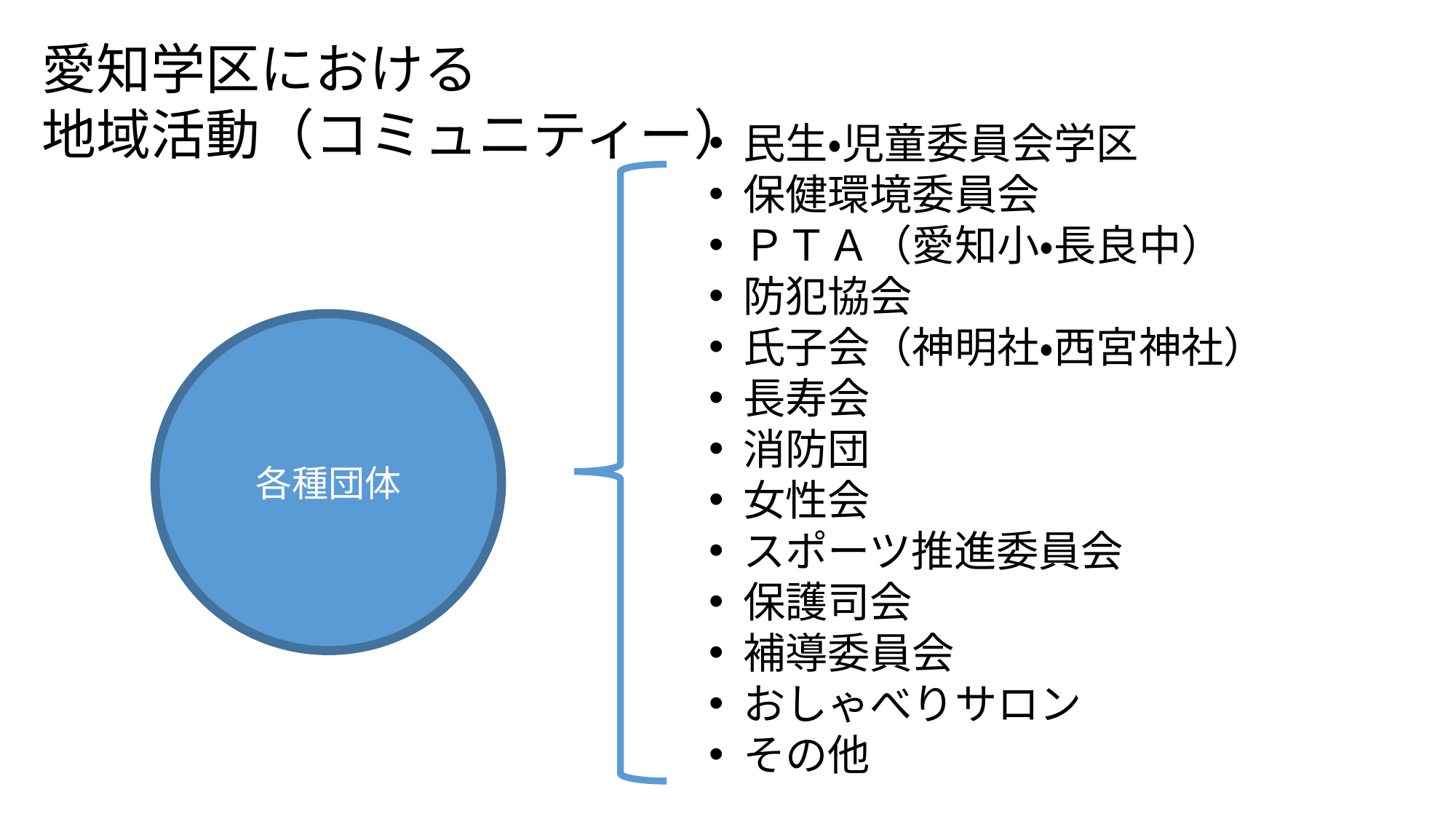

愛知学区における
地域活動（コミュニティー）
民生・児童委員会学区
保健環境委員会
ＰＴＡ（愛知小・長良中）
防犯協会
氏子会（神明社・西宮神社）
長寿会
消防団
女性会
スポーツ推進委員会
保護司会
補導委員会
おしゃべりサロン
その他

各種団体